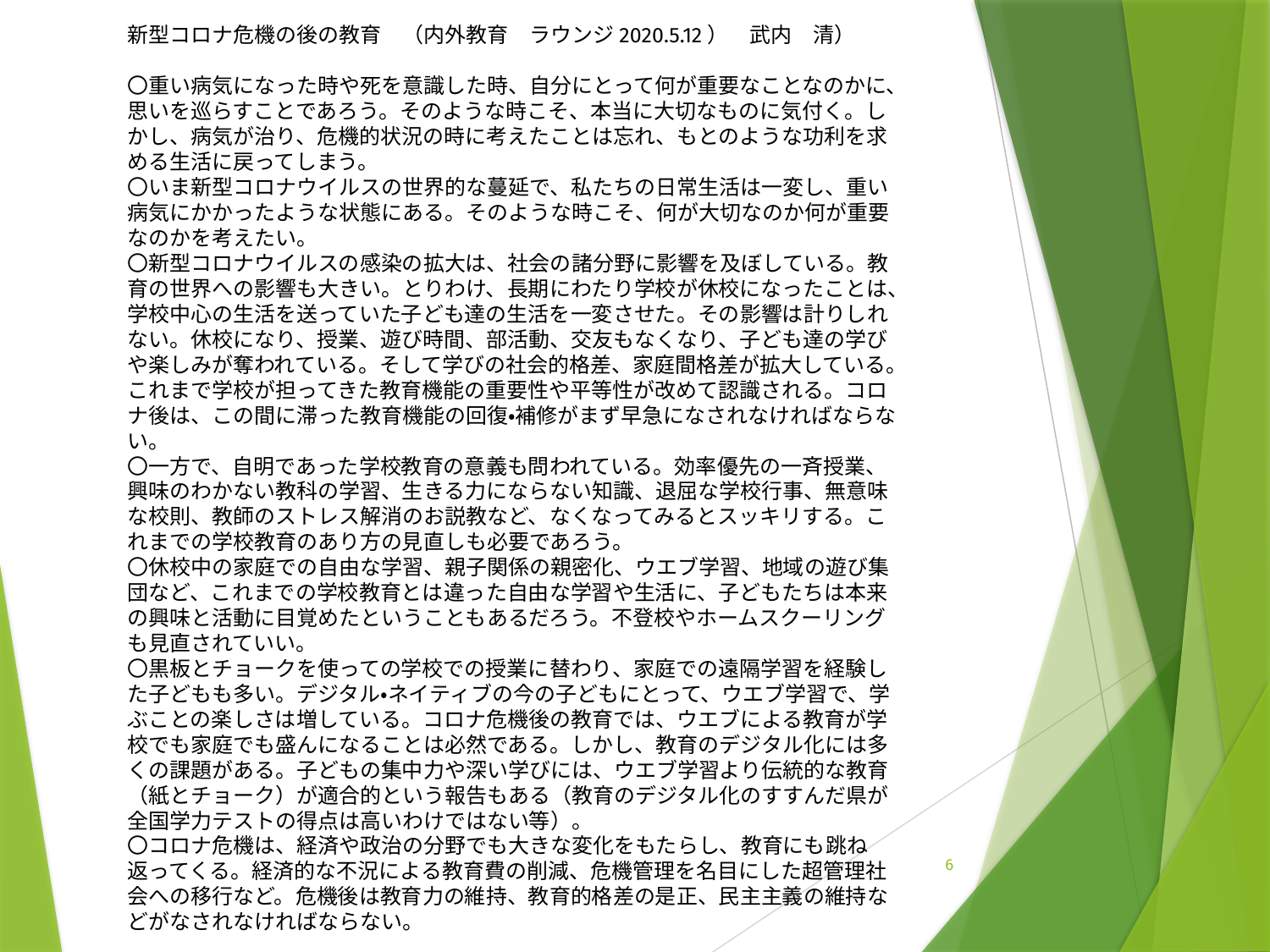

新型コロナと教育　覚書　（その１）　　　　　　　　　武内　清

新型コロナ危機の後の教育　（内外教育　ラウンジ2020.5.12）　武内　清）

〇重い病気になった時や死を意識した時、自分にとって何が重要なことなのかに、思いを巡らすことであろう。そのような時こそ、本当に大切なものに気付く。しかし、病気が治り、危機的状況の時に考えたことは忘れ、もとのような功利を求める生活に戻ってしまう。
〇いま新型コロナウイルスの世界的な蔓延で、私たちの日常生活は一変し、重い病気にかかったような状態にある。そのような時こそ、何が大切なのか何が重要なのかを考えたい。
〇新型コロナウイルスの感染の拡大は、社会の諸分野に影響を及ぼしている。教育の世界への影響も大きい。とりわけ、長期にわたり学校が休校になったことは、学校中心の生活を送っていた子ども達の生活を一変させた。その影響は計りしれない。休校になり、授業、遊び時間、部活動、交友もなくなり、子ども達の学びや楽しみが奪われている。そして学びの社会的格差、家庭間格差が拡大している。これまで学校が担ってきた教育機能の重要性や平等性が改めて認識される。コロナ後は、この間に滞った教育機能の回復・補修がまず早急になされなければならない。
〇一方で、自明であった学校教育の意義も問われている。効率優先の一斉授業、興味のわかない教科の学習、生きる力にならない知識、退屈な学校行事、無意味な校則、教師のストレス解消のお説教など、なくなってみるとスッキリする。これまでの学校教育のあり方の見直しも必要であろう。
〇休校中の家庭での自由な学習、親子関係の親密化、ウエブ学習、地域の遊び集団など、これまでの学校教育とは違った自由な学習や生活に、子どもたちは本来の興味と活動に目覚めたということもあるだろう。不登校やホームスクーリングも見直されていい。
〇黒板とチョークを使っての学校での授業に替わり、家庭での遠隔学習を経験した子どもも多い。デジタル・ネイティブの今の子どもにとって、ウエブ学習で、学ぶことの楽しさは増している。コロナ危機後の教育では、ウエブによる教育が学校でも家庭でも盛んになることは必然である。しかし、教育のデジタル化には多くの課題がある。子どもの集中力や深い学びには、ウエブ学習より伝統的な教育（紙とチョーク）が適合的という報告もある（教育のデジタル化のすすんだ県が全国学力テストの得点は高いわけではない等）。
〇コロナ危機は、経済や政治の分野でも大きな変化をもたらし、教育にも跳ね返ってくる。経済的な不況による教育費の削減、危機管理を名目にした超管理社会への移行など。危機後は教育力の維持、教育的格差の是正、民主主義の維持などがなされなければならない。
6